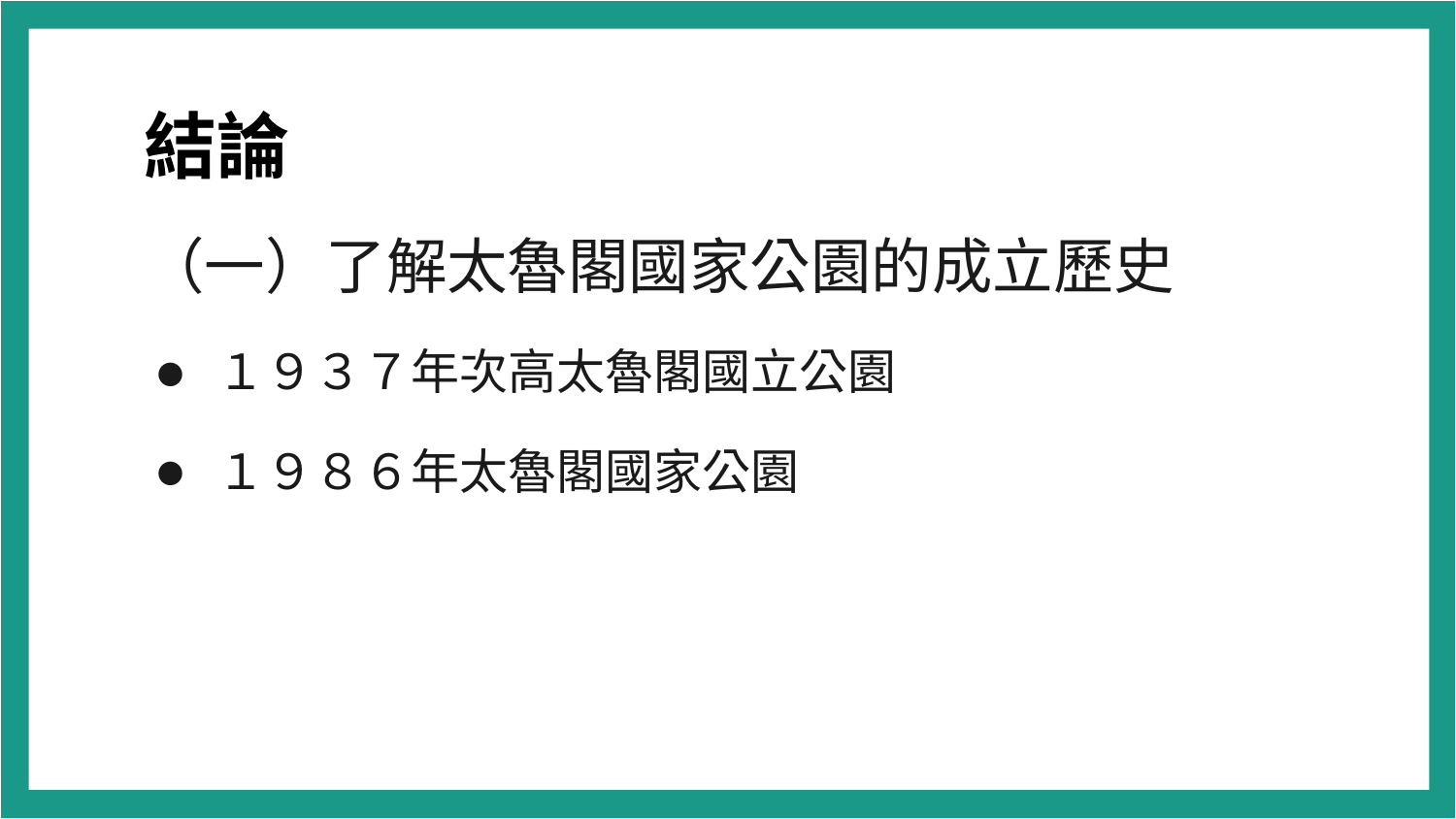

# 結論
（一）了解太魯閣國家公園的成立歷史
１９３７年次高太魯閣國立公園
１９８６年太魯閣國家公園